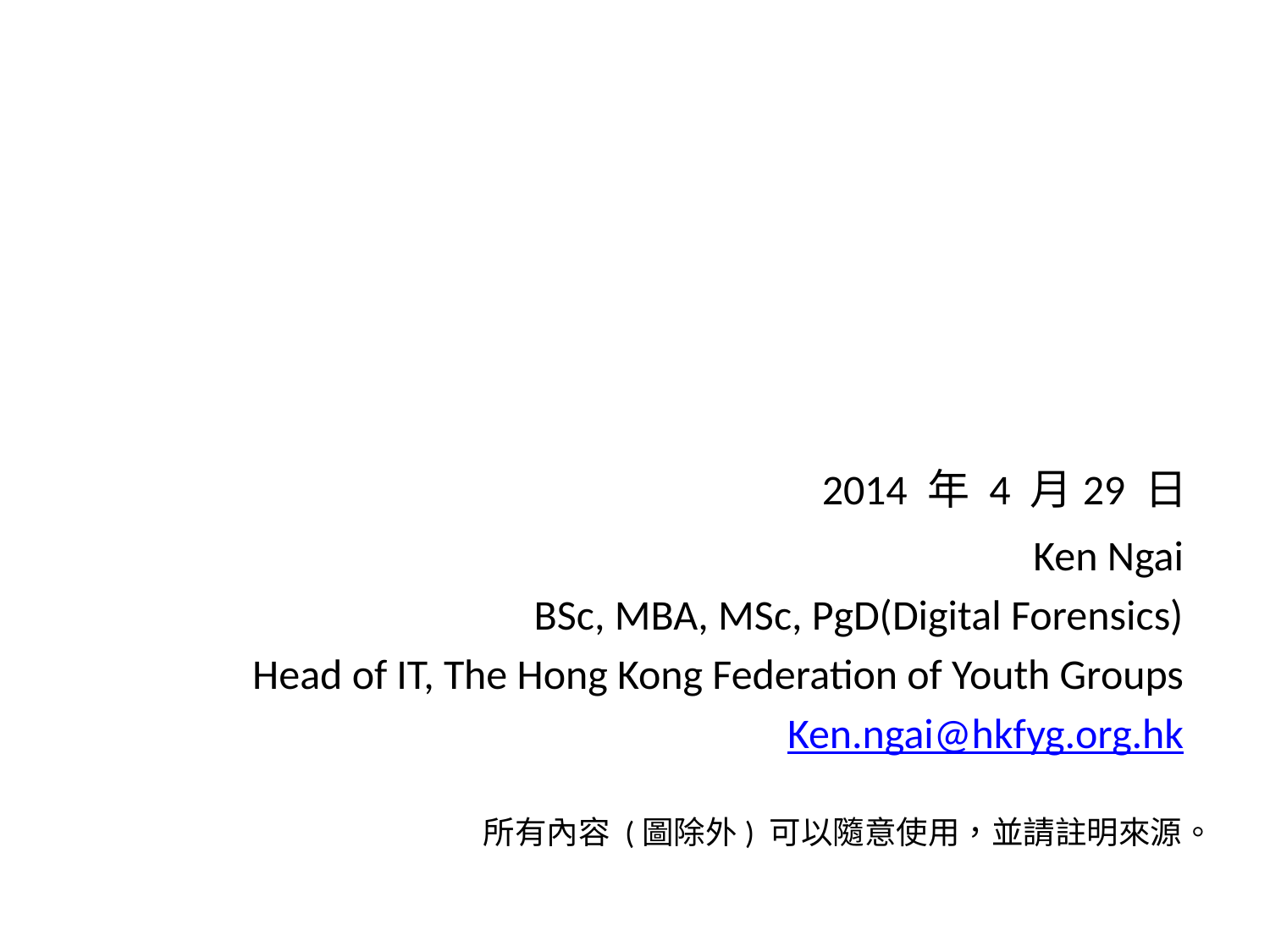

2014 年 4 月29 日
Ken Ngai
BSc, MBA, MSc, PgD(Digital Forensics)
Head of IT, The Hong Kong Federation of Youth Groups
Ken.ngai@hkfyg.org.hk

所有內容 (圖除外) 可以隨意使用，並請註明來源。